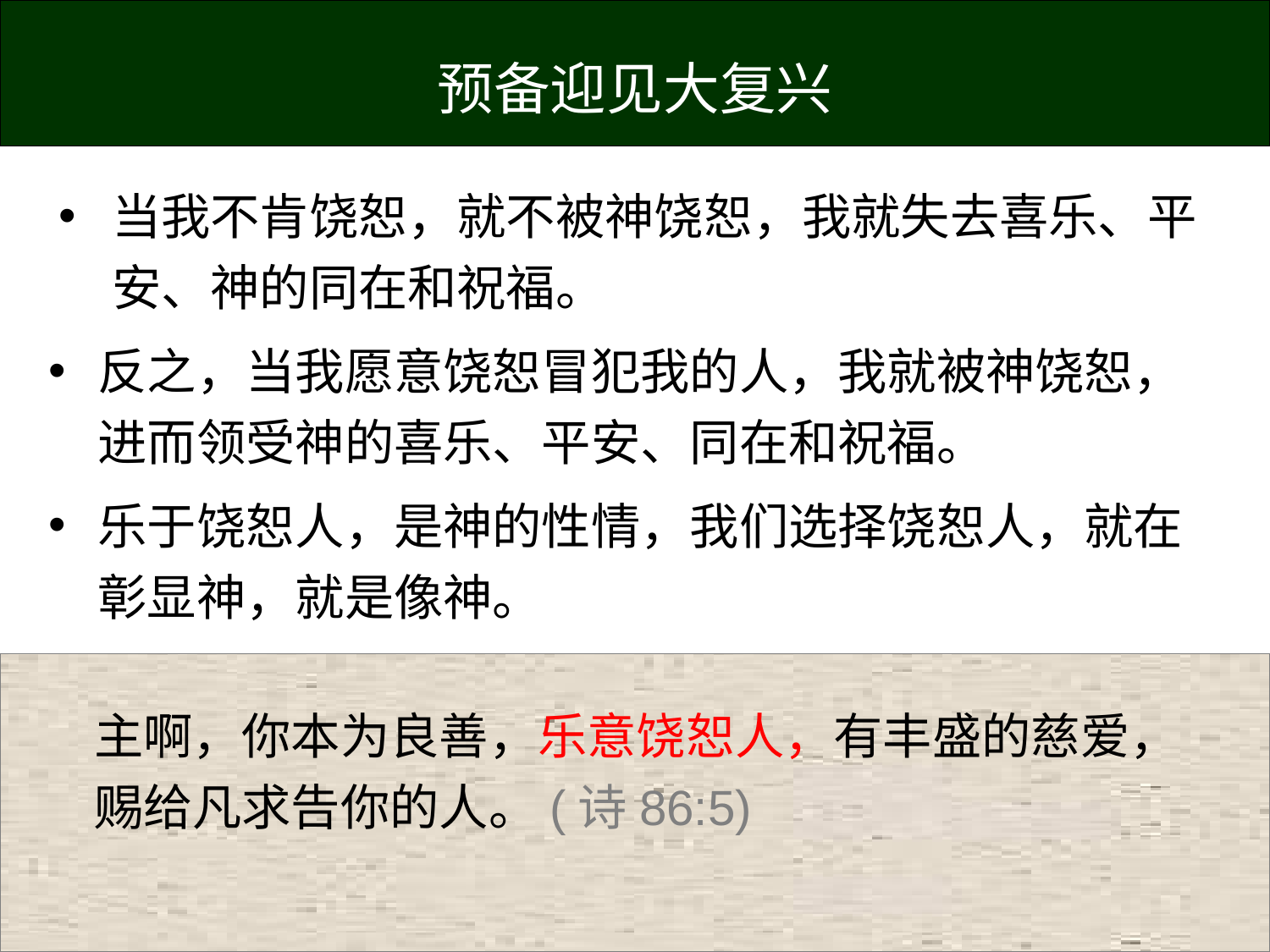

预备迎见大复兴
当我不肯饶恕，就不被神饶恕，我就失去喜乐、平安、神的同在和祝福。
反之，当我愿意饶恕冒犯我的人，我就被神饶恕，进而领受神的喜乐、平安、同在和祝福。
乐于饶恕人，是神的性情，我们选择饶恕人，就在彰显神，就是像神。

主啊，你本为良善，乐意饶恕人，有丰盛的慈爱，赐给凡求告你的人。(诗86:5)